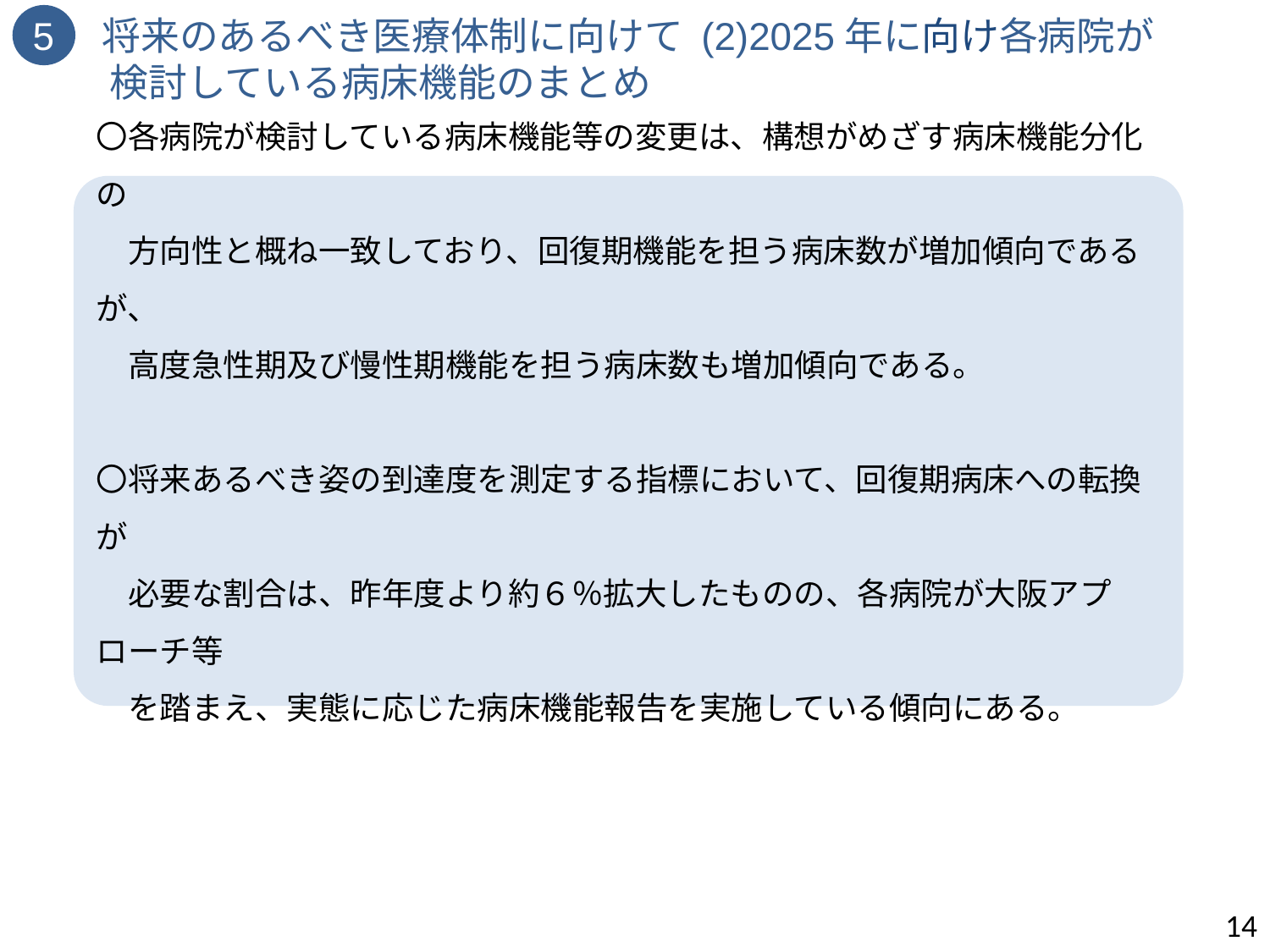

5　将来のあるべき医療体制に向けて (2)2025年に向け各病院が
　　検討している病床機能のまとめ

〇各病院が検討している病床機能等の変更は、構想がめざす病床機能分化の
　方向性と概ね一致しており、回復期機能を担う病床数が増加傾向であるが、
　高度急性期及び慢性期機能を担う病床数も増加傾向である。

〇将来あるべき姿の到達度を測定する指標において、回復期病床への転換が
　必要な割合は、昨年度より約６％拡大したものの、各病院が大阪アプローチ等
　を踏まえ、実態に応じた病床機能報告を実施している傾向にある。

14